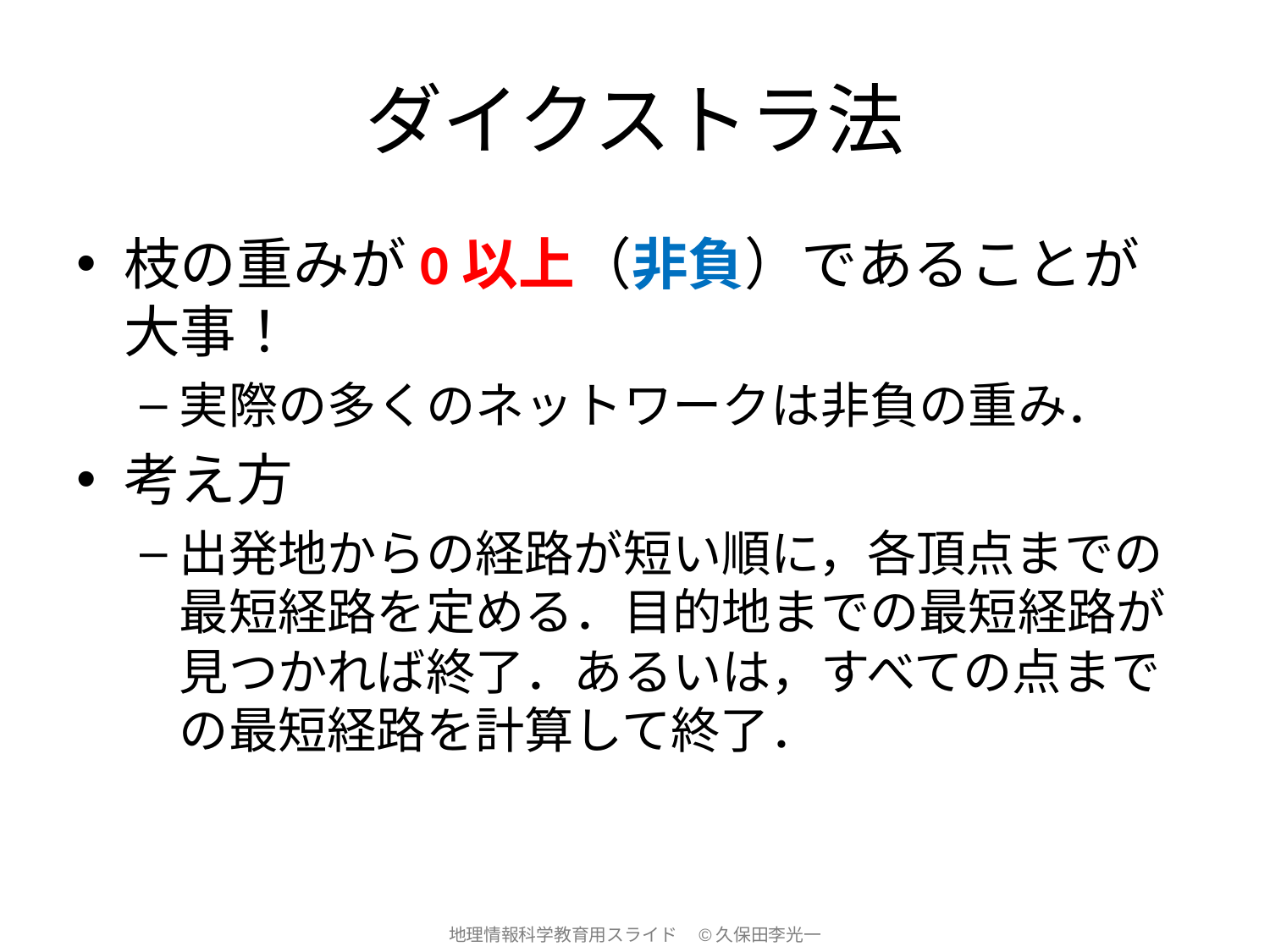

# ダイクストラ法
枝の重みが0以上（非負）であることが大事！
実際の多くのネットワークは非負の重み．
考え方
出発地からの経路が短い順に，各頂点までの最短経路を定める．目的地までの最短経路が見つかれば終了．あるいは，すべての点までの最短経路を計算して終了．